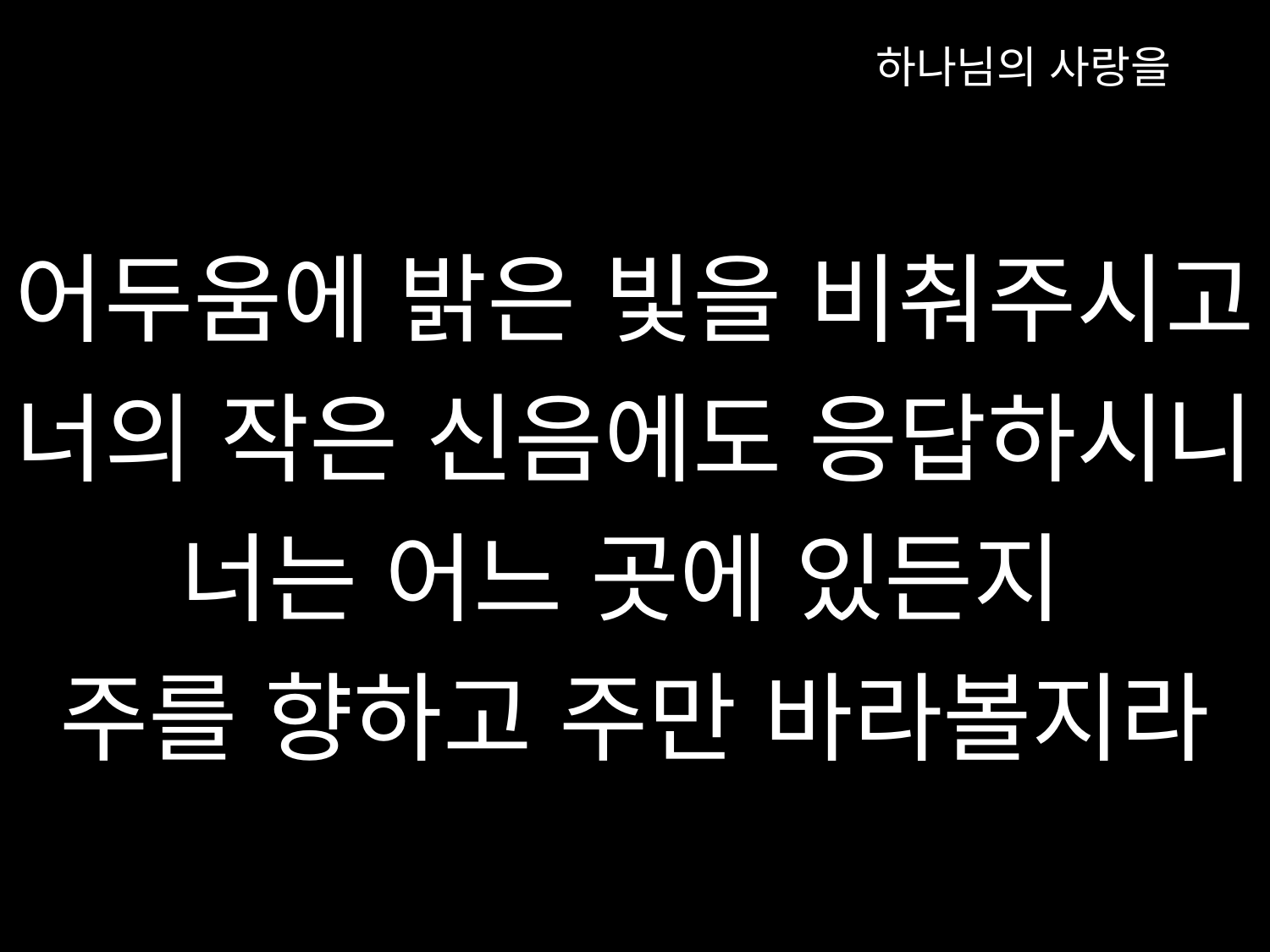

하나님의 사랑을
어두움에 밝은 빛을 비춰주시고
너의 작은 신음에도 응답하시니
너는 어느 곳에 있든지
주를 향하고 주만 바라볼지라